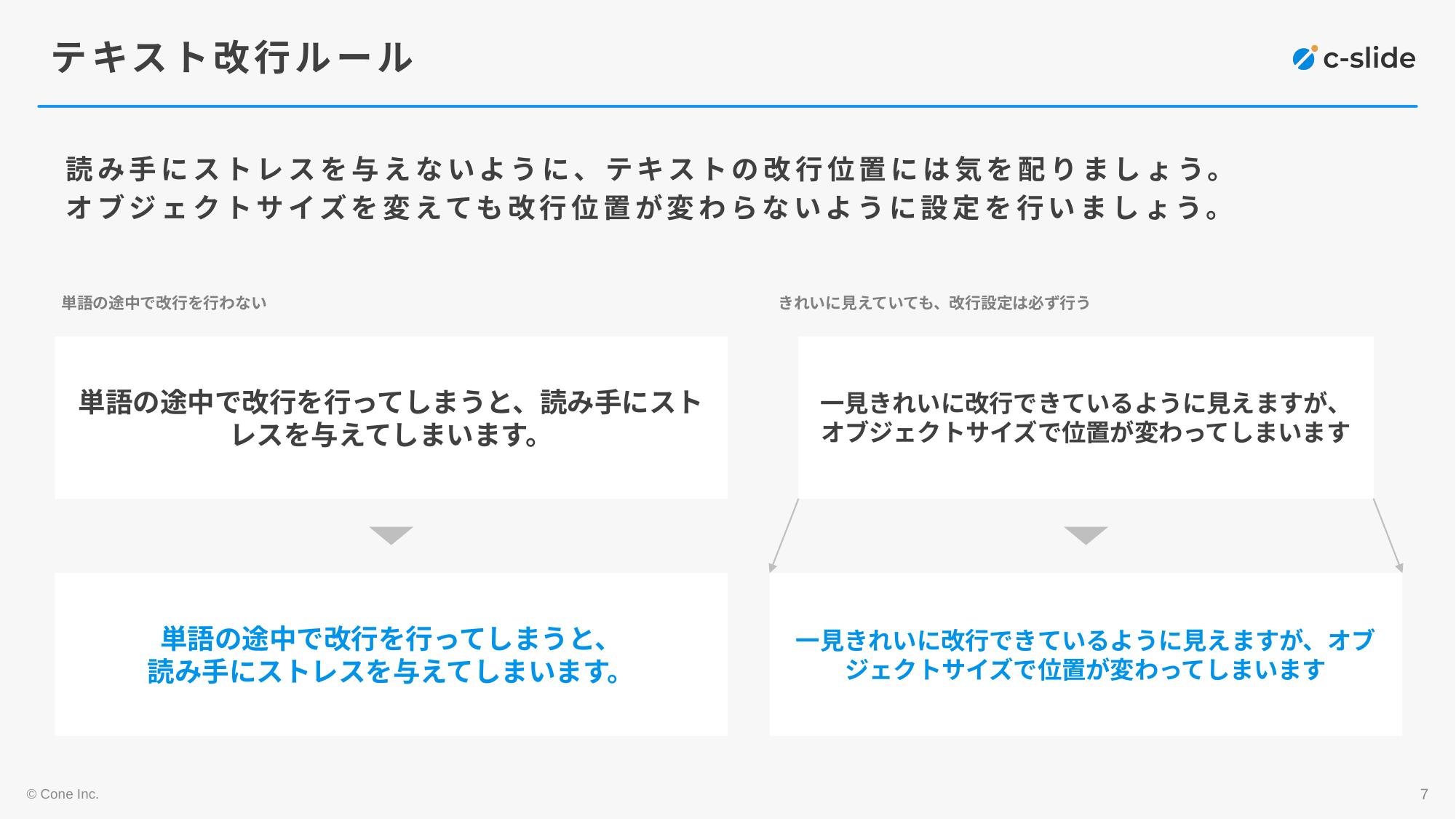

# テキスト改行ルール
読み手にストレスを与えないように、テキストの改行位置には気を配りましょう。
オブジェクトサイズを変えても改行位置が変わらないように設定を行いましょう。
単語の途中で改行を行わない
きれいに見えていても、改行設定は必ず行う
単語の途中で改行を行ってしまうと、読み手にストレスを与えてしまいます。
一見きれいに改行できているように見えますが、オブジェクトサイズで位置が変わってしまいます

単語の途中で改行を行ってしまうと、
読み手にストレスを与えてしまいます。
一見きれいに改行できているように見えますが、オブジェクトサイズで位置が変わってしまいます
7
© Cone Inc.